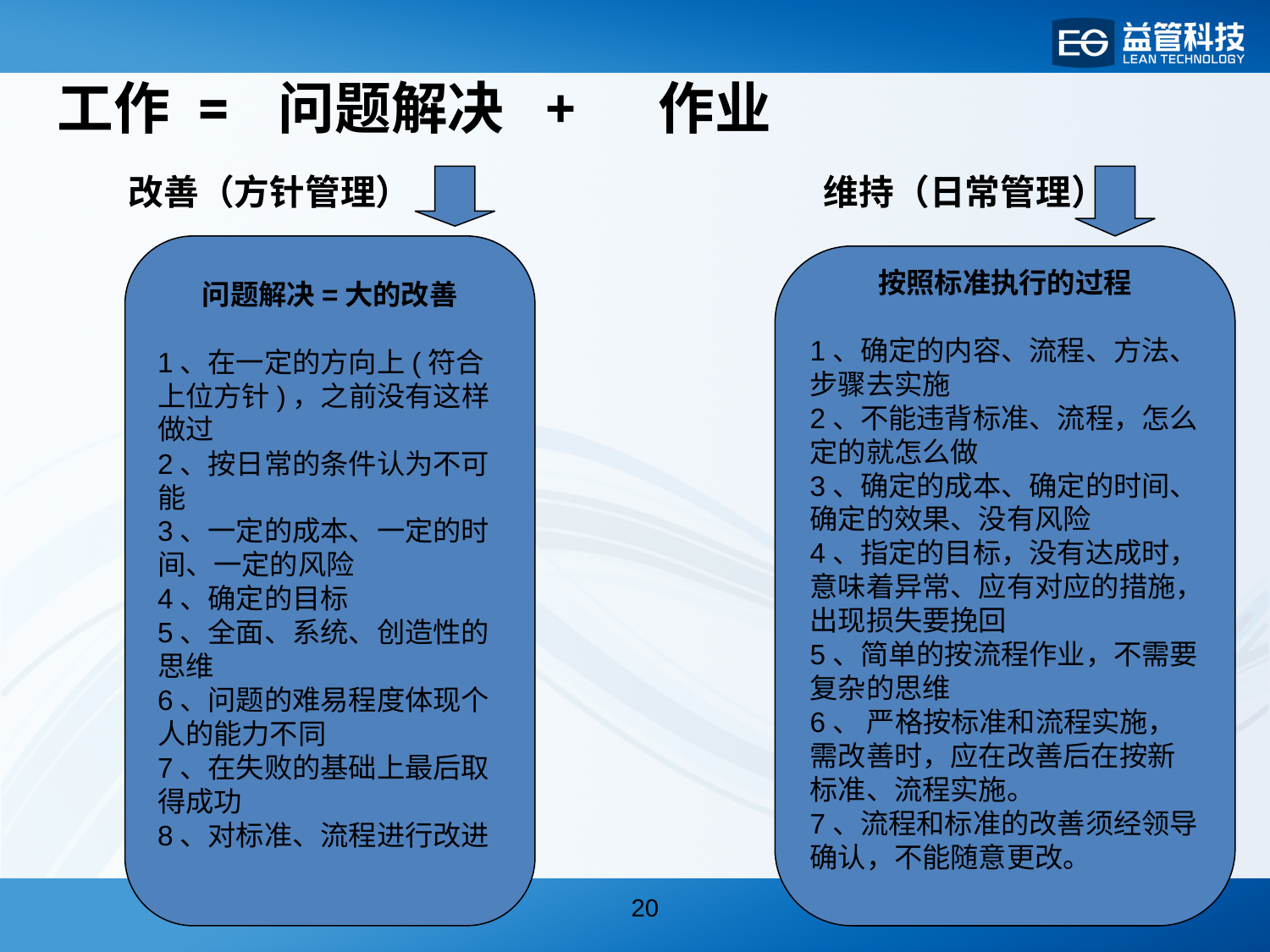

工作 = 问题解决  +  作业
改善（方针管理）

维持（日常管理）

问题解决=大的改善

1、在一定的方向上(符合上位方针)，之前没有这样做过
2、按日常的条件认为不可能
3、一定的成本、一定的时间、一定的风险
4、确定的目标
5、全面、系统、创造性的思维
6、问题的难易程度体现个人的能力不同
7、在失败的基础上最后取得成功
8、对标准、流程进行改进

按照标准执行的过程

1、确定的内容、流程、方法、步骤去实施
2、不能违背标准、流程，怎么定的就怎么做
3、确定的成本、确定的时间、确定的效果、没有风险
4、指定的目标，没有达成时，意味着异常、应有对应的措施，出现损失要挽回
5、简单的按流程作业，不需要复杂的思维
6、 严格按标准和流程实施，需改善时，应在改善后在按新标准、流程实施。
7、流程和标准的改善须经领导确认，不能随意更改。